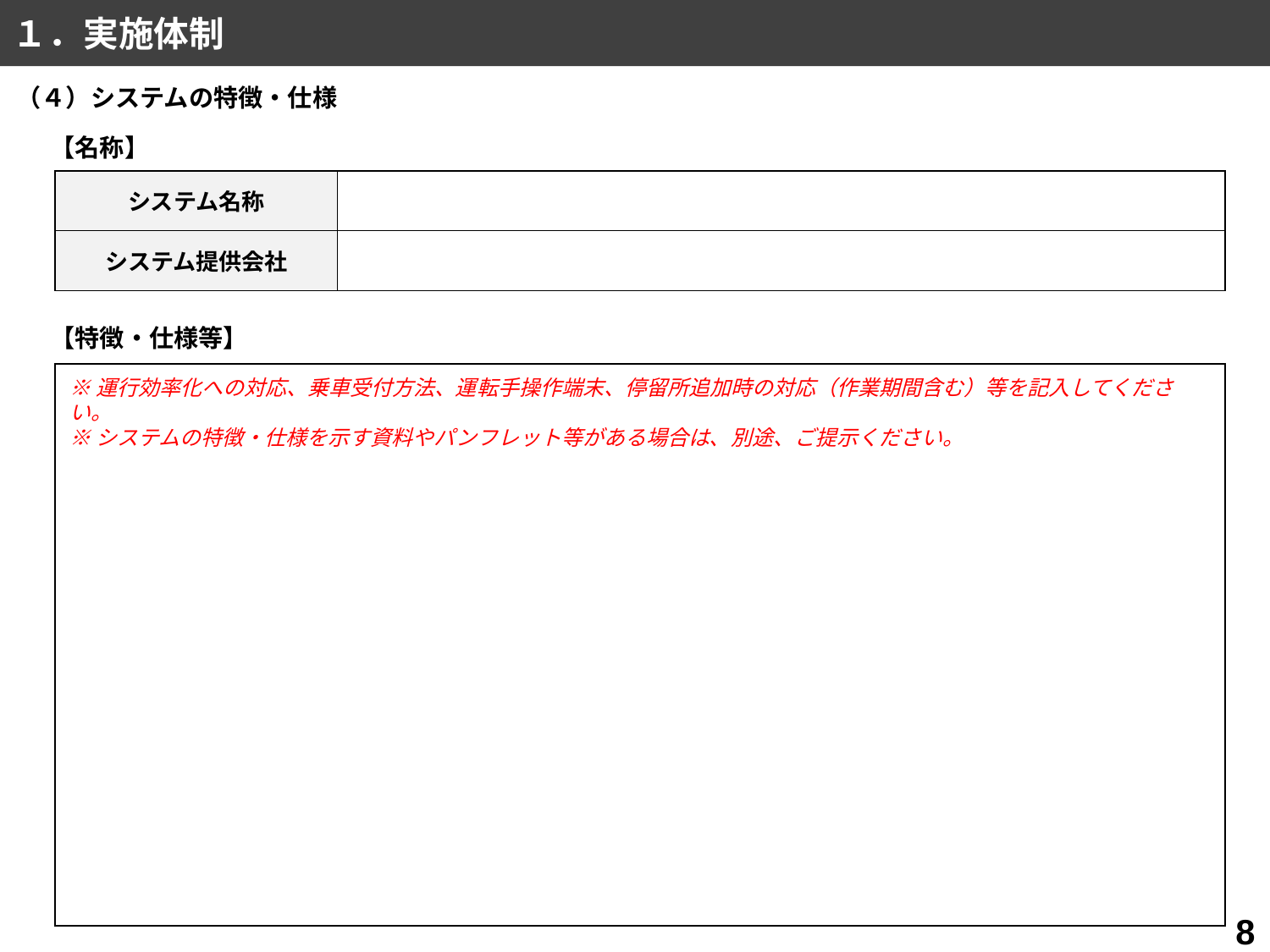

１．実施体制
（４）システムの特徴・仕様
【名称】
| システム名称 |  |
| --- | --- |
| システム提供会社 |  |
【特徴・仕様等】
|  |
| --- |
※運行効率化への対応、乗車受付方法、運転手操作端末、停留所追加時の対応（作業期間含む）等を記入してください。
※システムの特徴・仕様を示す資料やパンフレット等がある場合は、別途、ご提示ください。
8